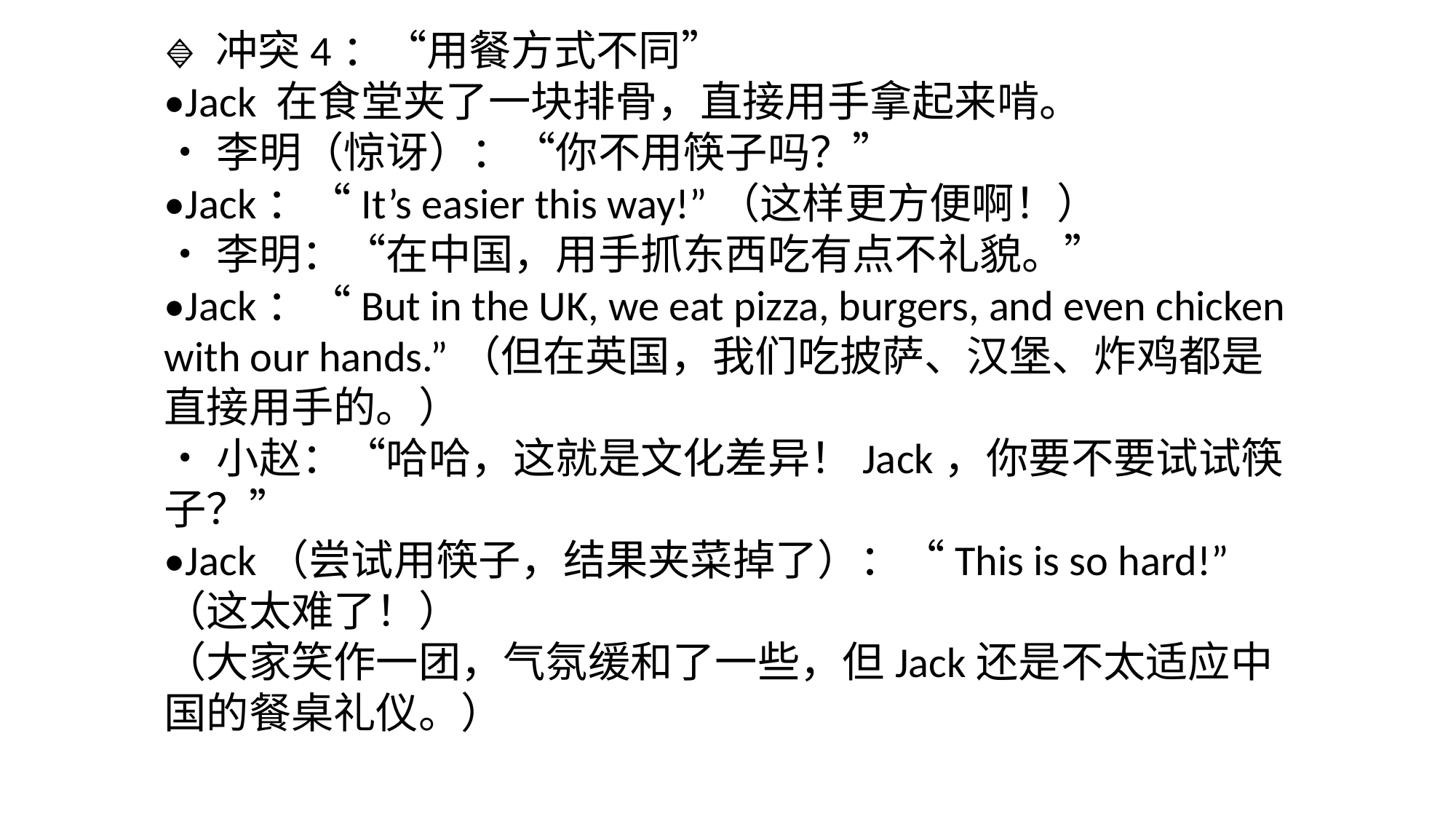

🔹 冲突4：“用餐方式不同”
•Jack 在食堂夹了一块排骨，直接用手拿起来啃。
•李明（惊讶）：“你不用筷子吗？”
•Jack：“It’s easier this way!”（这样更方便啊！）
•李明：“在中国，用手抓东西吃有点不礼貌。”
•Jack：“But in the UK, we eat pizza, burgers, and even chicken with our hands.”（但在英国，我们吃披萨、汉堡、炸鸡都是直接用手的。）
•小赵：“哈哈，这就是文化差异！Jack，你要不要试试筷子？”
•Jack（尝试用筷子，结果夹菜掉了）：“This is so hard!”（这太难了！）
（大家笑作一团，气氛缓和了一些，但Jack还是不太适应中国的餐桌礼仪。）